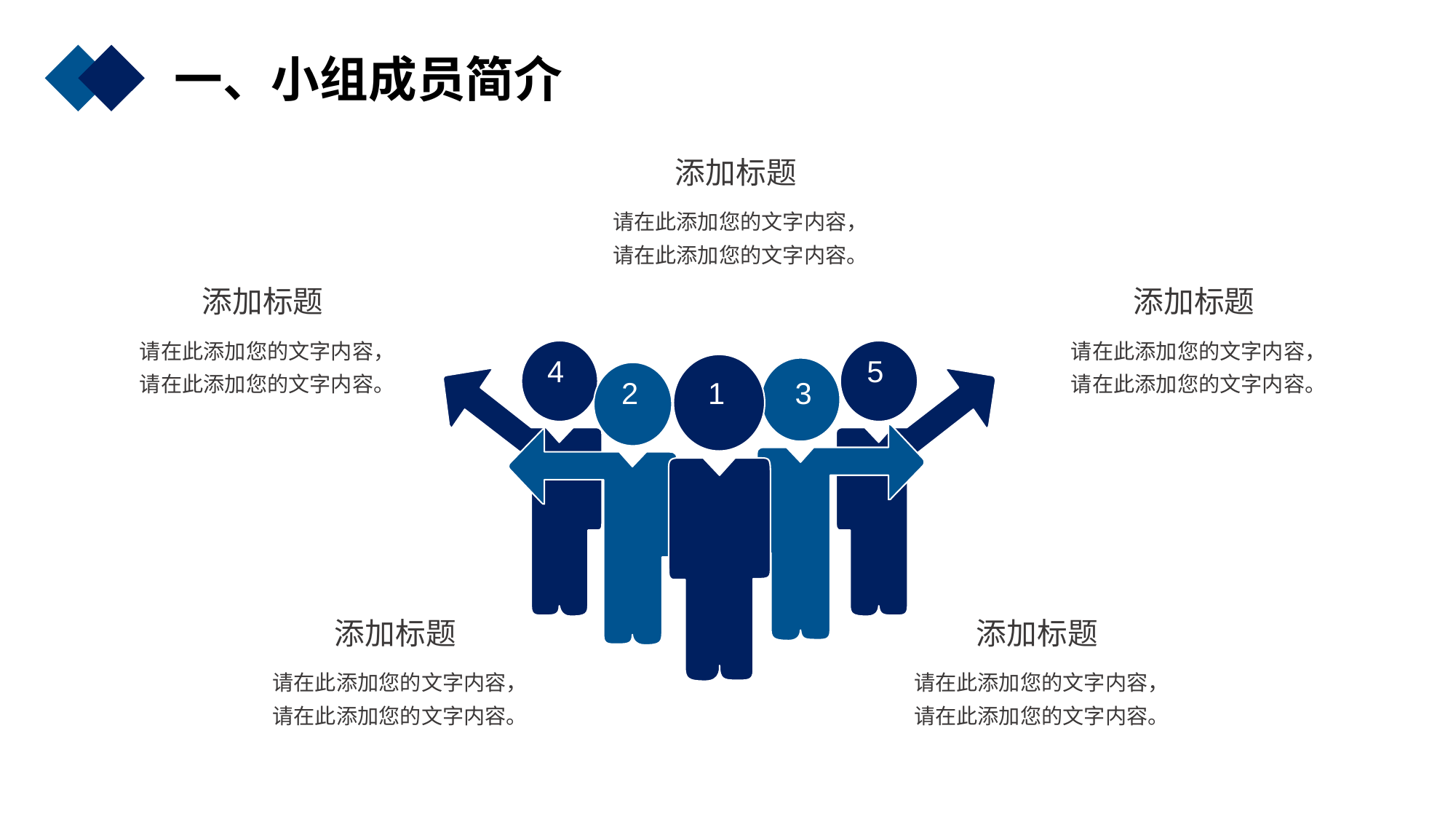

一、小组成员简介

添加标题
请在此添加您的文字内容，
请在此添加您的文字内容。
添加标题
添加标题
请在此添加您的文字内容，
请在此添加您的文字内容。
请在此添加您的文字内容，
请在此添加您的文字内容。

4
5

2
1
3
添加标题
添加标题
请在此添加您的文字内容，
请在此添加您的文字内容。
请在此添加您的文字内容，
请在此添加您的文字内容。